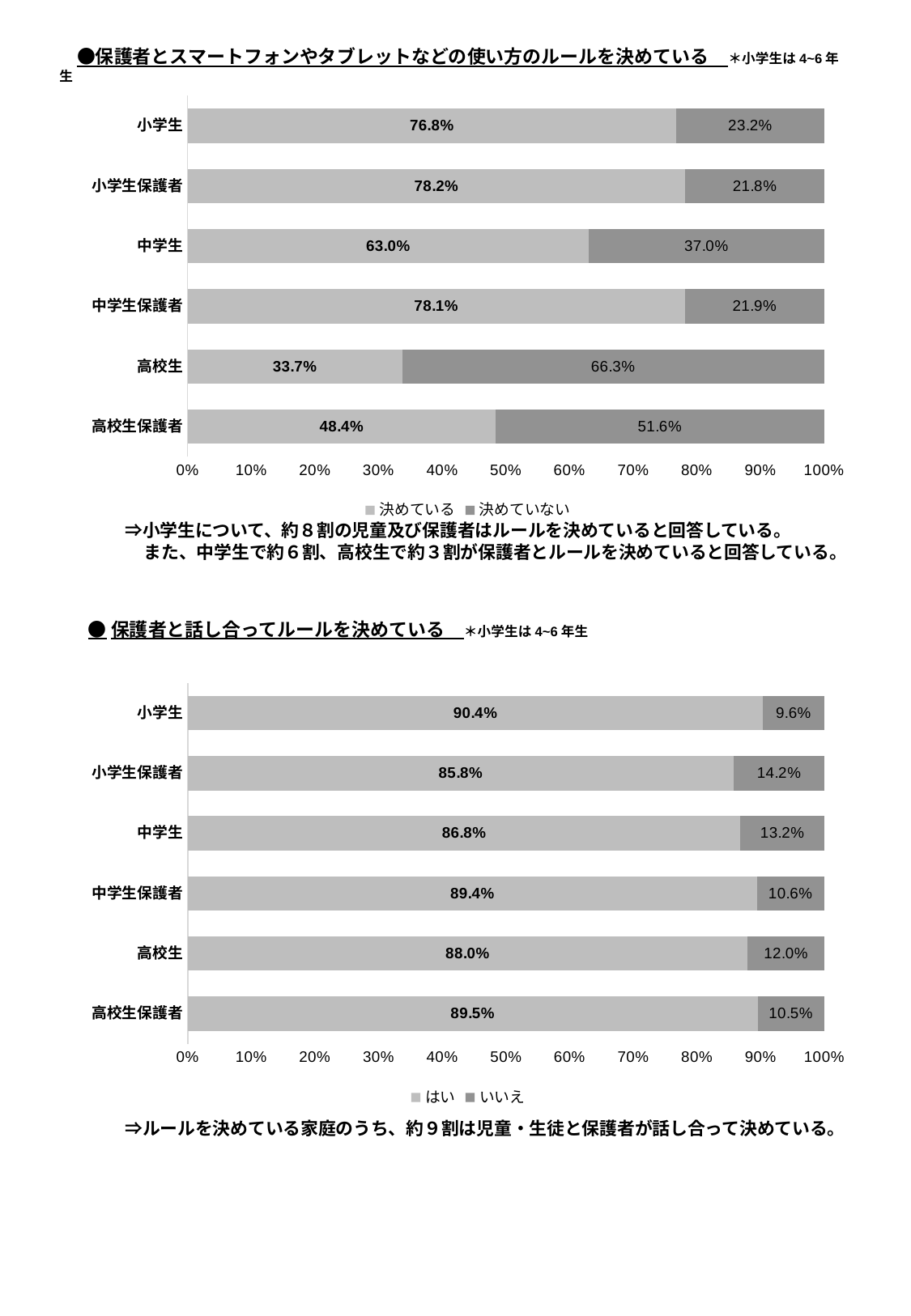

●保護者とスマートフォンやタブレットなどの使い方のルールを決めている　＊小学生は4~6年生

### Chart

| Category | 決めている | 決めていない |
|---|---|---|
| 高校生保護者 | 0.48370812299219823 | 0.5162918770078018 |
| 高校生 | 0.3370112272551297 | 0.6629887727448703 |
| 中学生保護者 | 0.7813981042654028 | 0.21860189573459715 |
| 中学生 | 0.6301384119055052 | 0.36986158809449476 |
| 小学生保護者 | 0.781973203410475 | 0.21802679658952498 |
| 小学生 | 0.7677579482330694 | 0.23224205176693064 |
　　　⇒小学生について、約８割の児童及び保護者はルールを決めていると回答している。
　　　　また、中学生で約６割、高校生で約３割が保護者とルールを決めていると回答している。
●保護者と話し合ってルールを決めている　＊小学生は4~6年生

### Chart

| Category | はい | いいえ |
|---|---|---|
| 高校生保護者 | 0.8952380952380953 | 0.10476190476190476 |
| 高校生 | 0.8796082949308756 | 0.12039170506912443 |
| 中学生保護者 | 0.8942161339421614 | 0.10578386605783865 |
| 中学生 | 0.8684735616893914 | 0.1315264383106086 |
| 小学生保護者 | 0.8577405857740585 | 0.14225941422594143 |
| 小学生 | 0.9038191738113796 | 0.09618082618862042 |
　　　⇒ルールを決めている家庭のうち、約９割は児童・生徒と保護者が話し合って決めている。